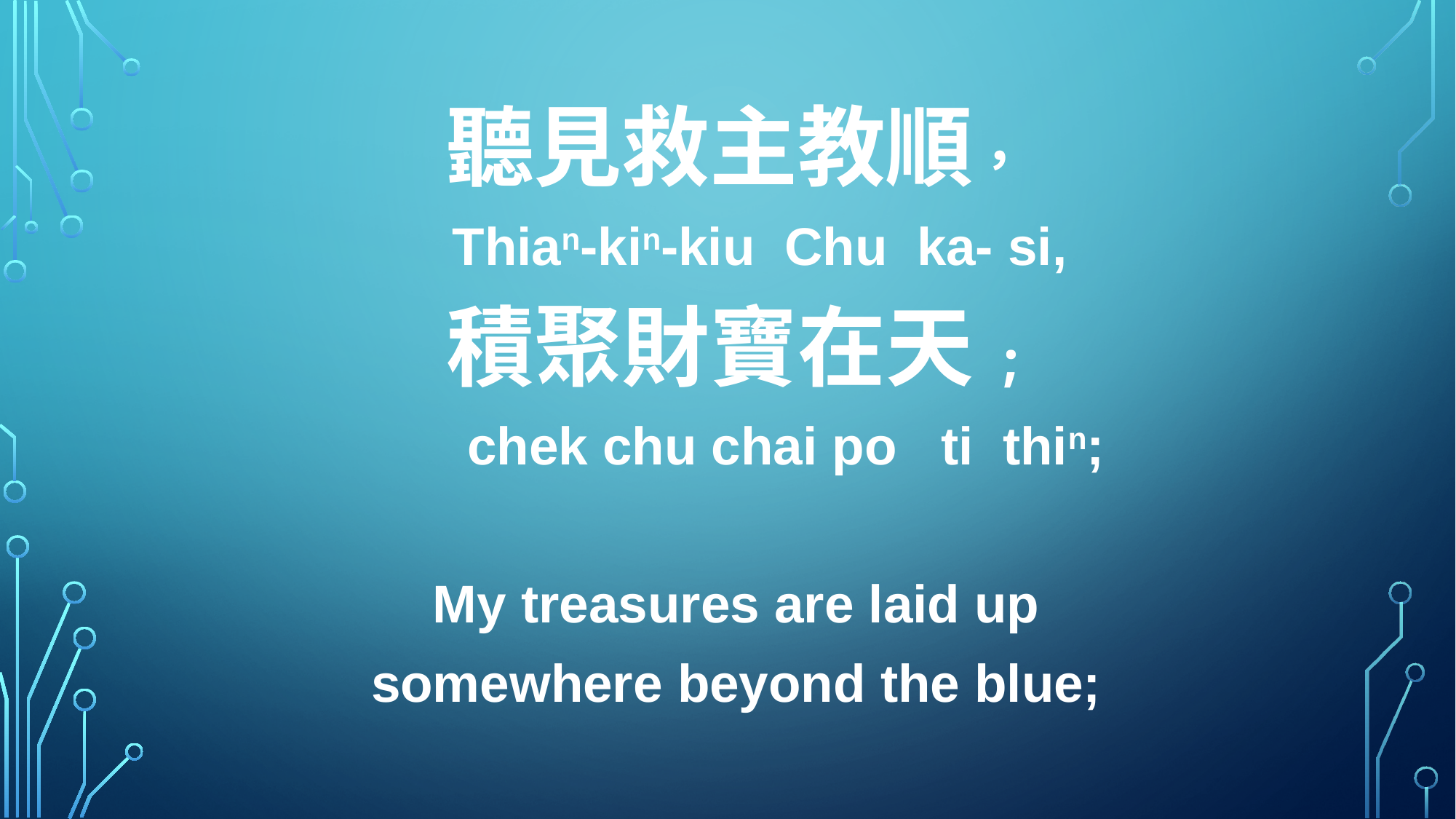

聽見救主教順，
         Thian-kin-kiu  Chu  ka- si,
積聚財寶在天;
          chek chu chai po   ti  thin;

My treasures are laid up
somewhere beyond the blue;